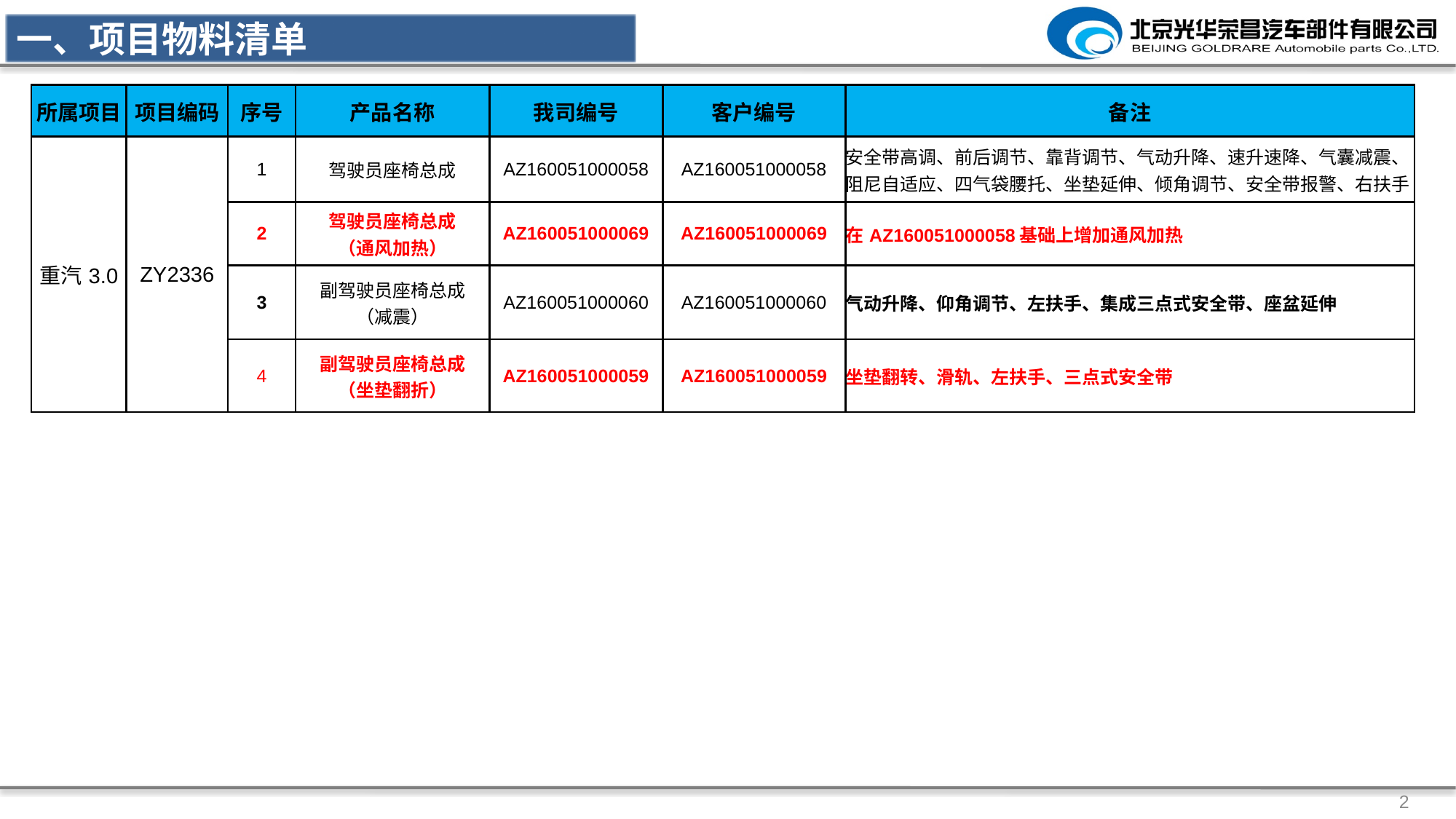

一、项目物料清单
| 所属项目 | 项目编码 | 序号 | 产品名称 | 我司编号 | 客户编号 | 备注 |
| --- | --- | --- | --- | --- | --- | --- |
| 重汽3.0 | ZY2336 | 1 | 驾驶员座椅总成 | AZ160051000058 | AZ160051000058 | 安全带高调、前后调节、靠背调节、气动升降、速升速降、气囊减震、阻尼自适应、四气袋腰托、坐垫延伸、倾角调节、安全带报警、右扶手 |
|  |  | 2 | 驾驶员座椅总成 （通风加热） | AZ160051000069 | AZ160051000069 | 在AZ160051000058基础上增加通风加热 |
|  |  | 3 | 副驾驶员座椅总成 （减震） | AZ160051000060 | AZ160051000060 | 气动升降、仰角调节、左扶手、集成三点式安全带、座盆延伸 |
|  |  | 4 | 副驾驶员座椅总成 （坐垫翻折） | AZ160051000059 | AZ160051000059 | 坐垫翻转、滑轨、左扶手、三点式安全带 |